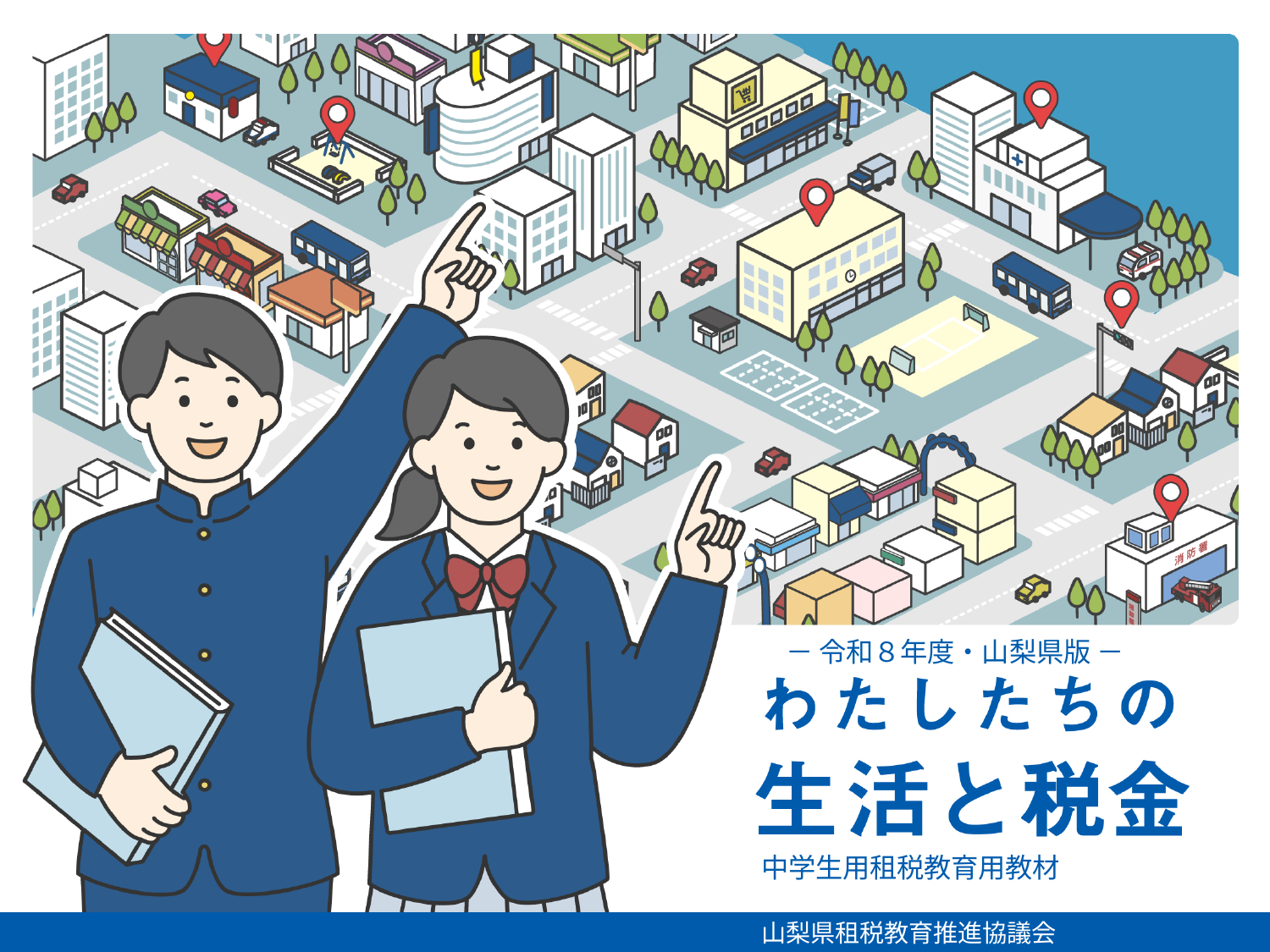

－ 令和８年度・山梨県版 －
中学生用租税教育用教材

山梨県租税教育推進協議会